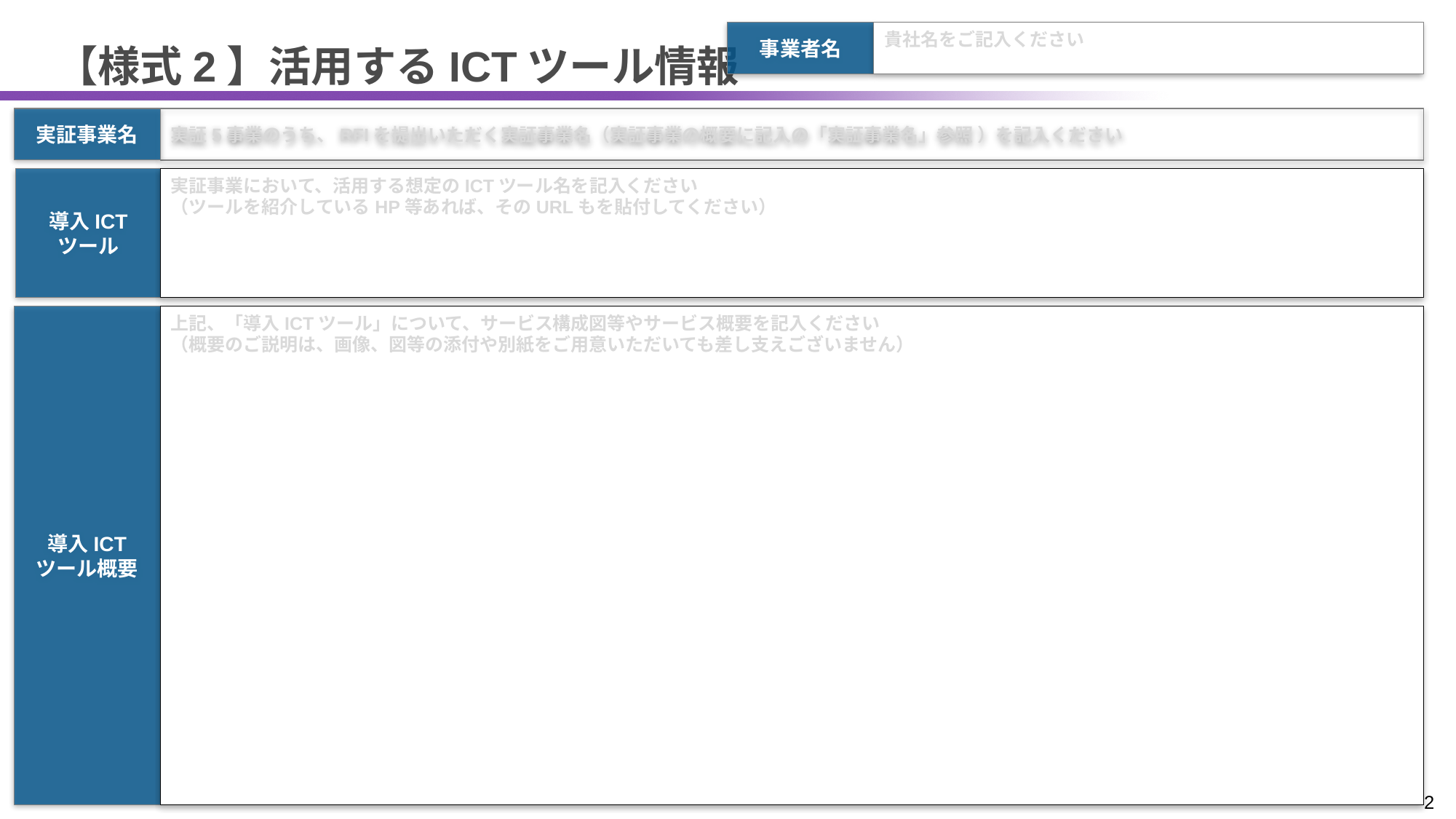

事業者名
貴社名をご記入ください
# 【様式2】活用するICTツール情報
実証5事業のうち、RFIを提出いただく実証事業名（実証事業の概要に記入の「実証事業名」参照 ）を記入ください
実証事業名
導入ICT
ツール
実証事業において、活用する想定のICTツール名を記入ください
（ツールを紹介しているHP等あれば、そのURLもを貼付してください）
導入ICT
ツール概要
上記、「導入ICTツール」について、サービス構成図等やサービス概要を記入ください
（概要のご説明は、画像、図等の添付や別紙をご用意いただいても差し支えございません）